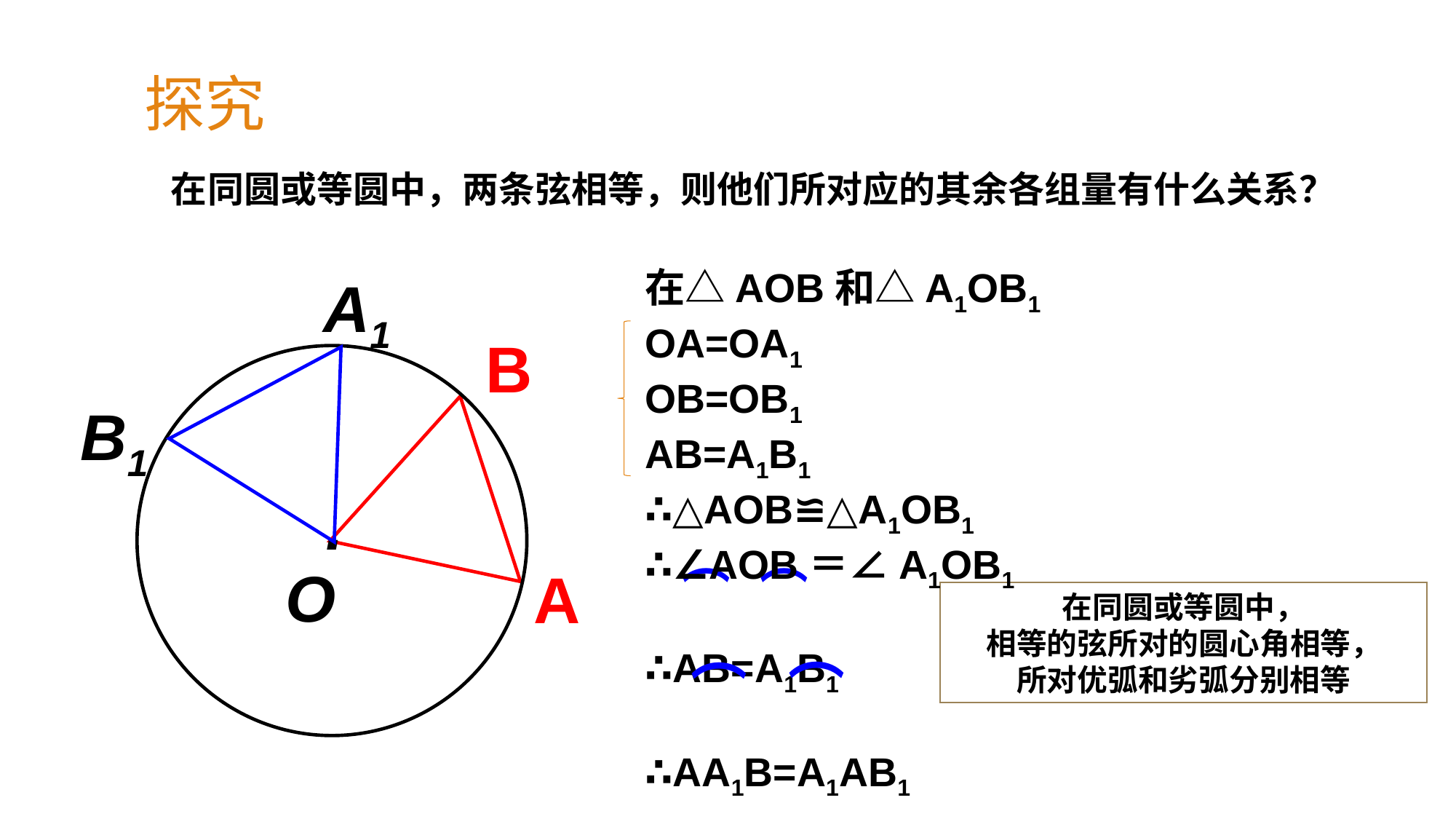

探究
   在同圆或等圆中，两条弦相等，则他们所对应的其余各组量有什么关系？
在△AOB和△A1OB1
OA=OA1
OB=OB1
AB=A1B1
∴△AOB≌△A1OB1
∴∠AOB＝∠A1OB1

∴AB=A1B1

∴AA1B=A1AB1

⌒
⌒
⌒
⌒

A1
B
·

B1

O
A
在同圆或等圆中，
相等的弦所对的圆心角相等，
所对优弧和劣弧分别相等